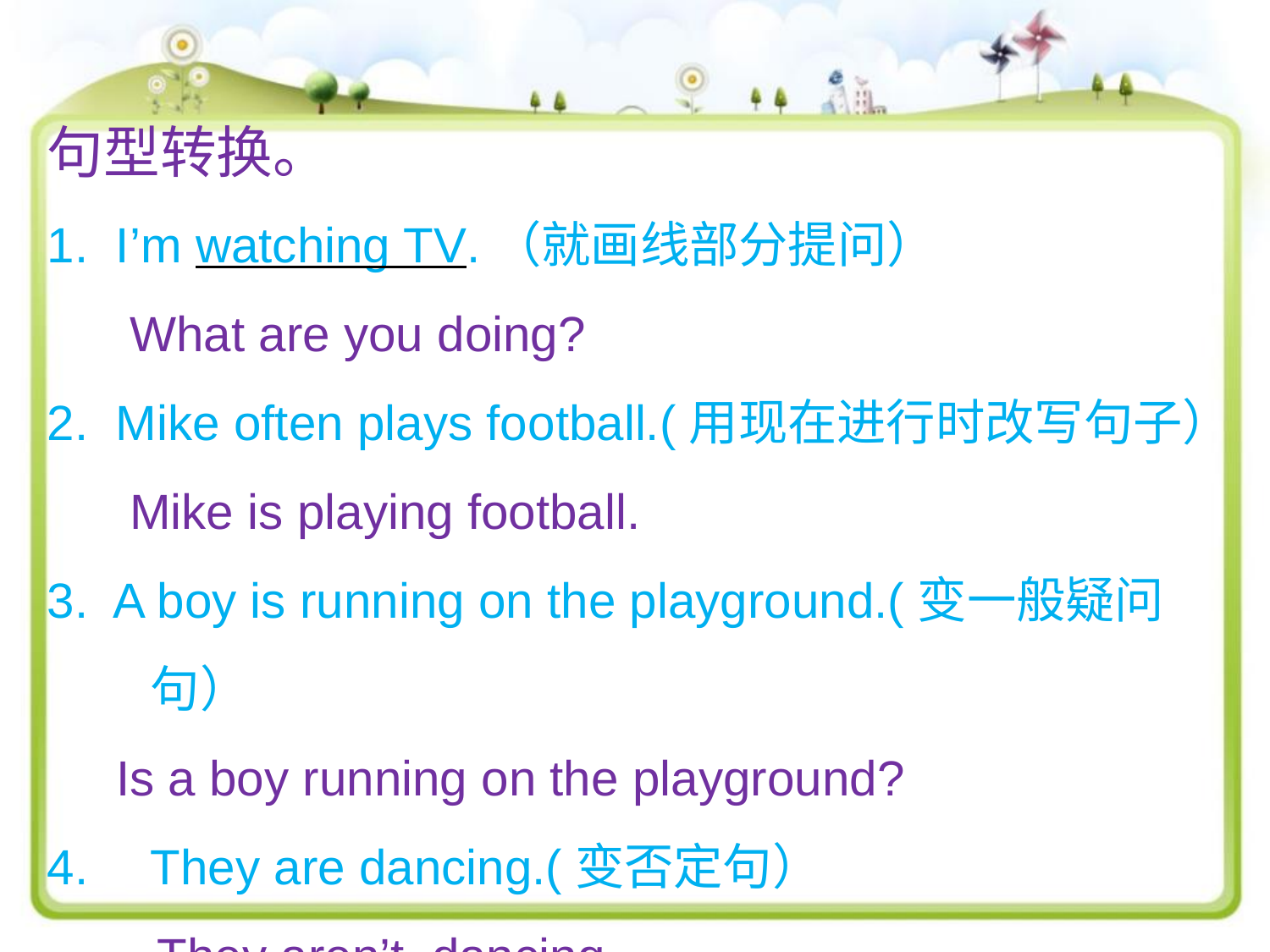

句型转换。
1.  I’m watching TV.（就画线部分提问）
      What are you doing?
2.  Mike often plays football.(用现在进行时改写句子）
      Mike is playing football.
3.  A boy is running on the playground.(变一般疑问句）
     Is a boy running on the playground?
They are dancing.(变否定句）
        They aren’t  dancing.